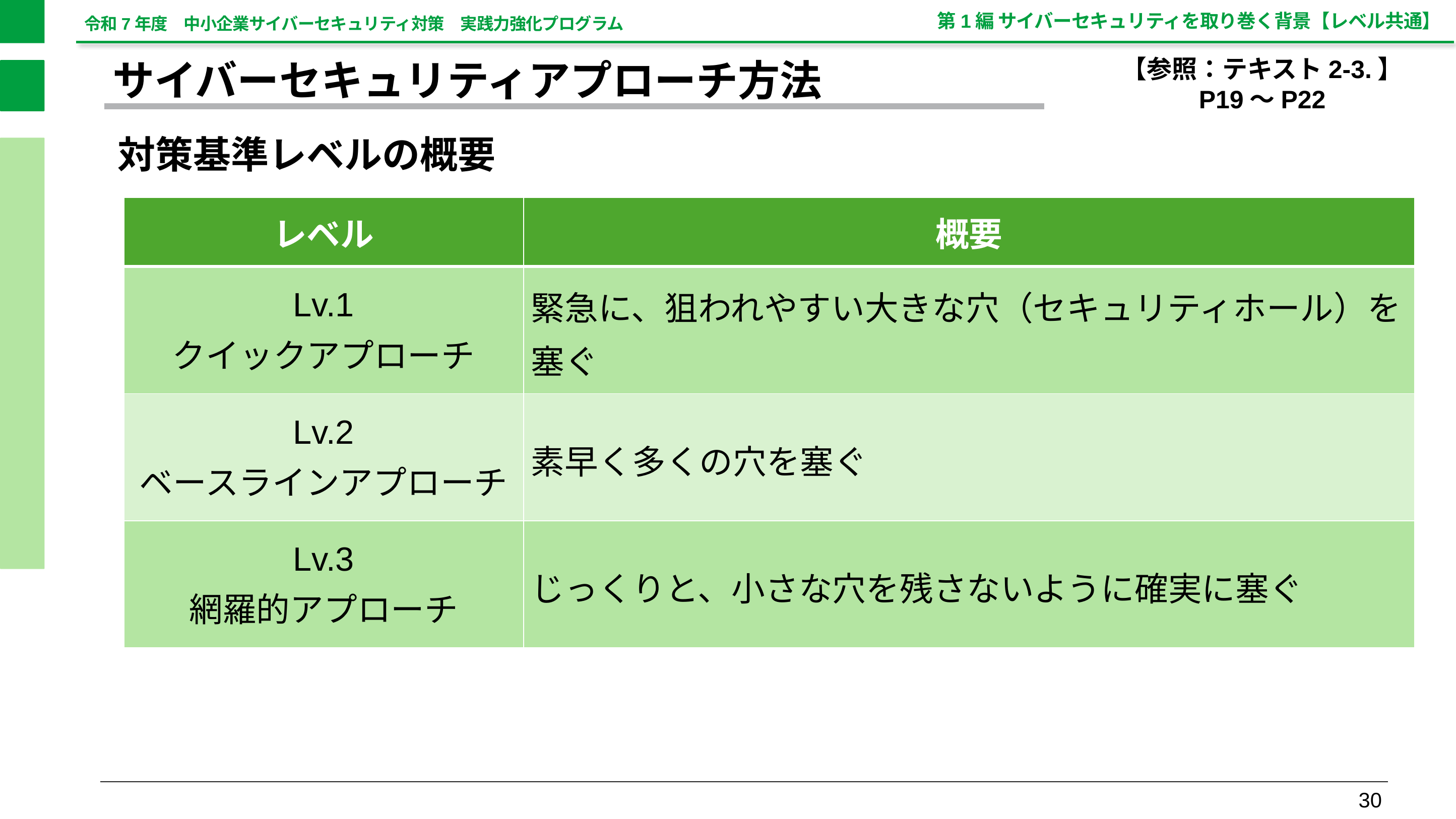

第1編 サイバーセキュリティを取り巻く背景【レベル共通】
【参照：テキスト2-3.】
P19～P22
サイバーセキュリティアプローチ方法
対策基準レベルの概要
| レベル | 概要 |
| --- | --- |
| Lv.1 クイックアプローチ | 緊急に、狙われやすい大きな穴（セキュリティホール）を塞ぐ |
| Lv.2 ベースラインアプローチ | 素早く多くの穴を塞ぐ |
| Lv.3 網羅的アプローチ | じっくりと、小さな穴を残さないように確実に塞ぐ |